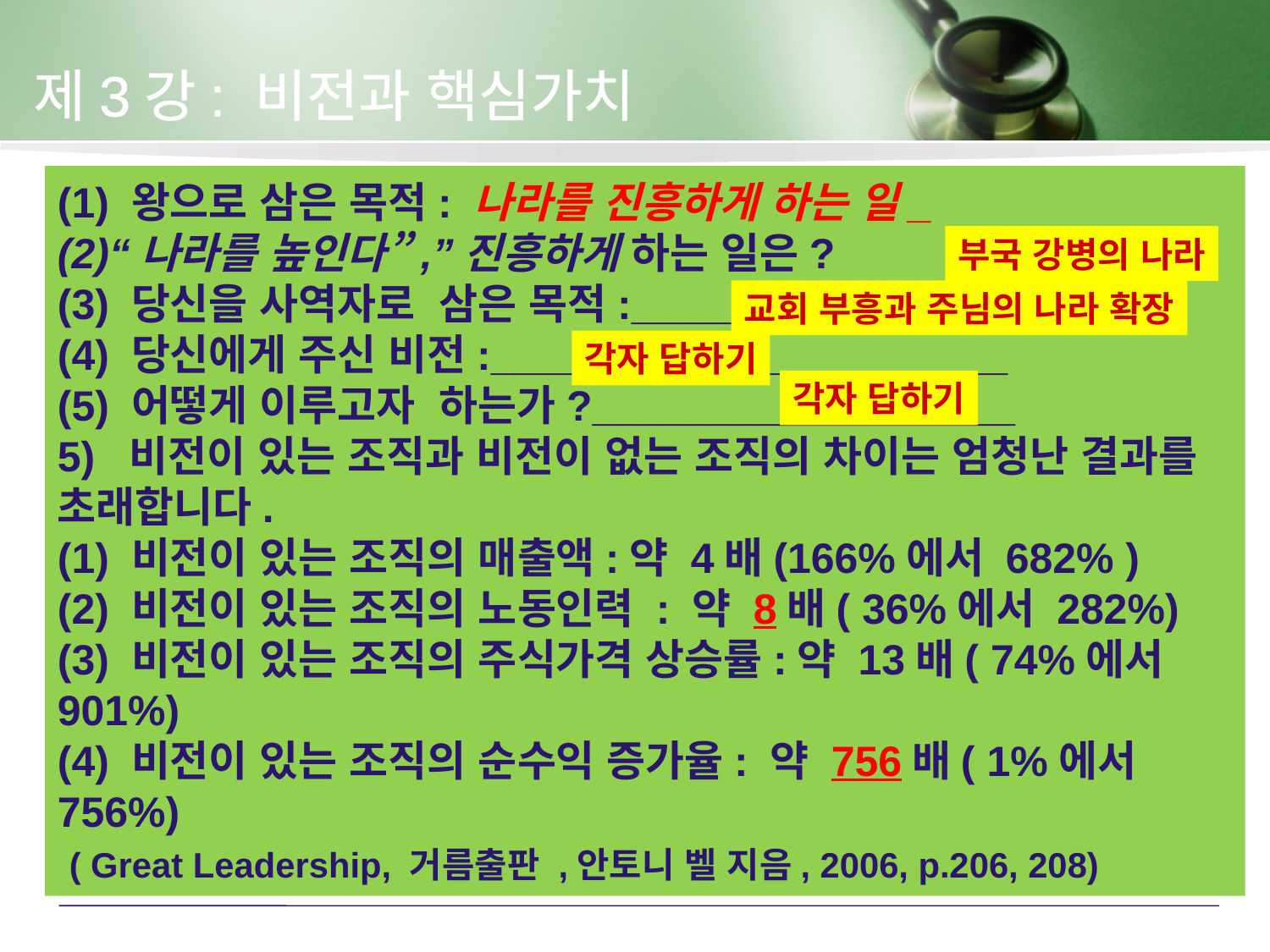

제3강: 비전과 핵심가치

(1) 왕으로 삼은 목적: 나라를 진흥하게 하는 일_
(2)“나라를 높인다”,”진흥하게 하는 일은?
(3) 당신을 사역자로  삼은 목적:_________________
(4) 당신에게 주신 비전:______________________
(5) 어떻게 이루고자  하는가?__________________
5)  비전이 있는 조직과 비전이 없는 조직의 차이는 엄청난 결과를 초래합니다.
(1) 비전이 있는 조직의 매출액:약 4배(166%에서 682% )
(2) 비전이 있는 조직의 노동인력 : 약 8배( 36%에서 282%)
(3) 비전이 있는 조직의 주식가격 상승률:약 13배( 74%에서 901%)
(4) 비전이 있는 조직의 순수익 증가율: 약 756배( 1%에서 756%)
 ( Great Leadership, 거름출판 ,안토니 벨 지음, 2006, p.206, 208)

부국 강병의 나라
교회 부흥과 주님의 나라 확장
각자 답하기
각자 답하기